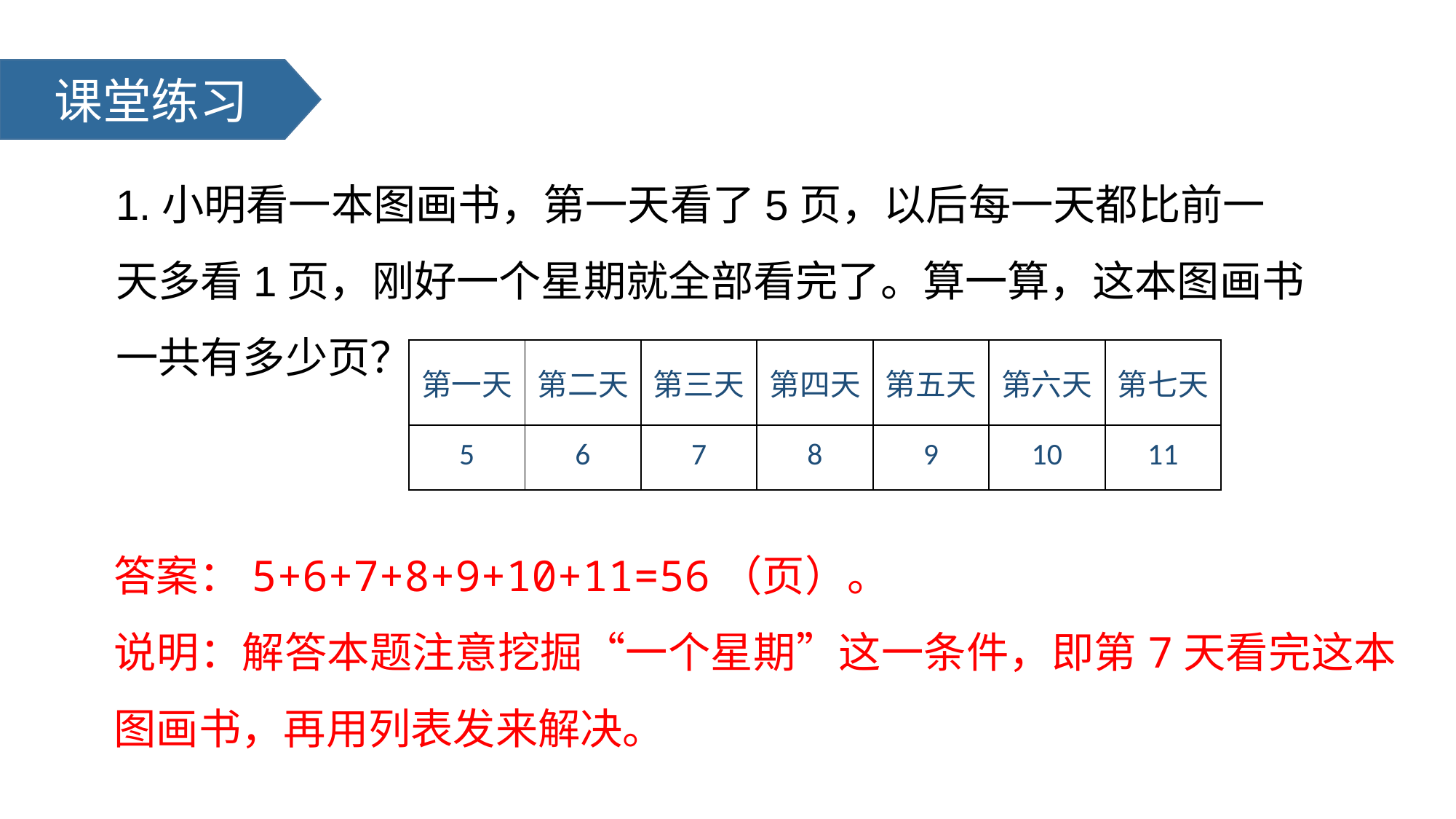

课堂练习
1.小明看一本图画书，第一天看了5页，以后每一天都比前一天多看1页，刚好一个星期就全部看完了。算一算，这本图画书一共有多少页？
| 第一天 | 第二天 | 第三天 | 第四天 | 第五天 | 第六天 | 第七天 |
| --- | --- | --- | --- | --- | --- | --- |
| 5 | 6 | 7 | 8 | 9 | 10 | 11 |
答案：5+6+7+8+9+10+11=56（页）。
说明：解答本题注意挖掘“一个星期”这一条件，即第7天看完这本图画书，再用列表发来解决。